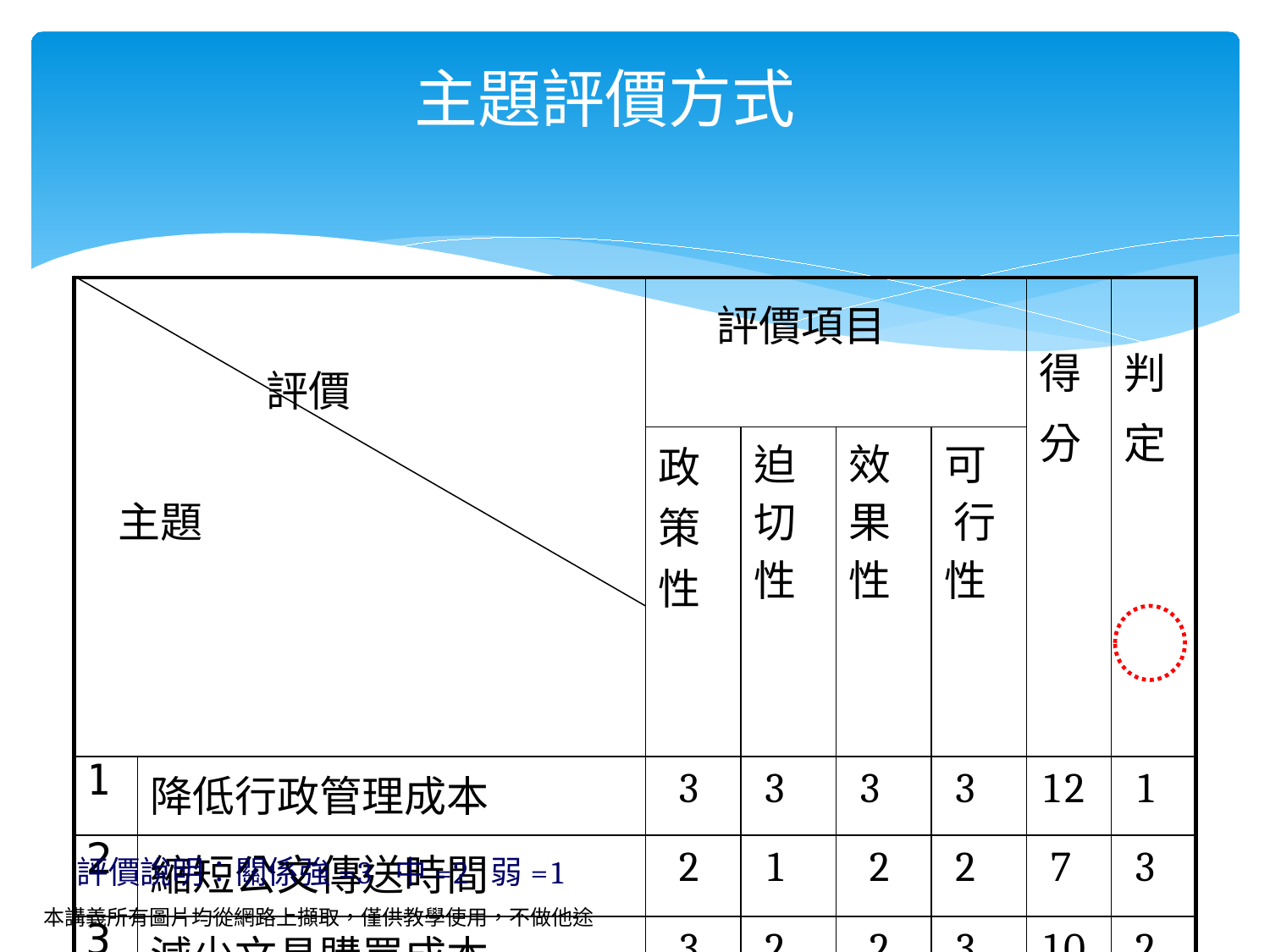

# 主題評價方式

| 評價 |  | 評價項目 |  |  |  | 得 分 | 判 定 |
| --- | --- | --- | --- | --- | --- | --- | --- |
| 主題 |  | 政策性 | 迫切性 | 效果性 | 可 行性 |  |  |
|  |  |  |  |  |  |  |  |
| 1 | 降低行政管理成本 | 3 | 3 | 3 | 3 | 12 | 1 |
| 2 | 縮短公文傳送時間 | 2 | 1 | 2 | 2 | 7 | 3 |
| 3 | 減少文具購買成本 | 3 | 2 | 2 | 3 | 10 | 2 |

評價說明︰關係強=3  中=2  弱=1